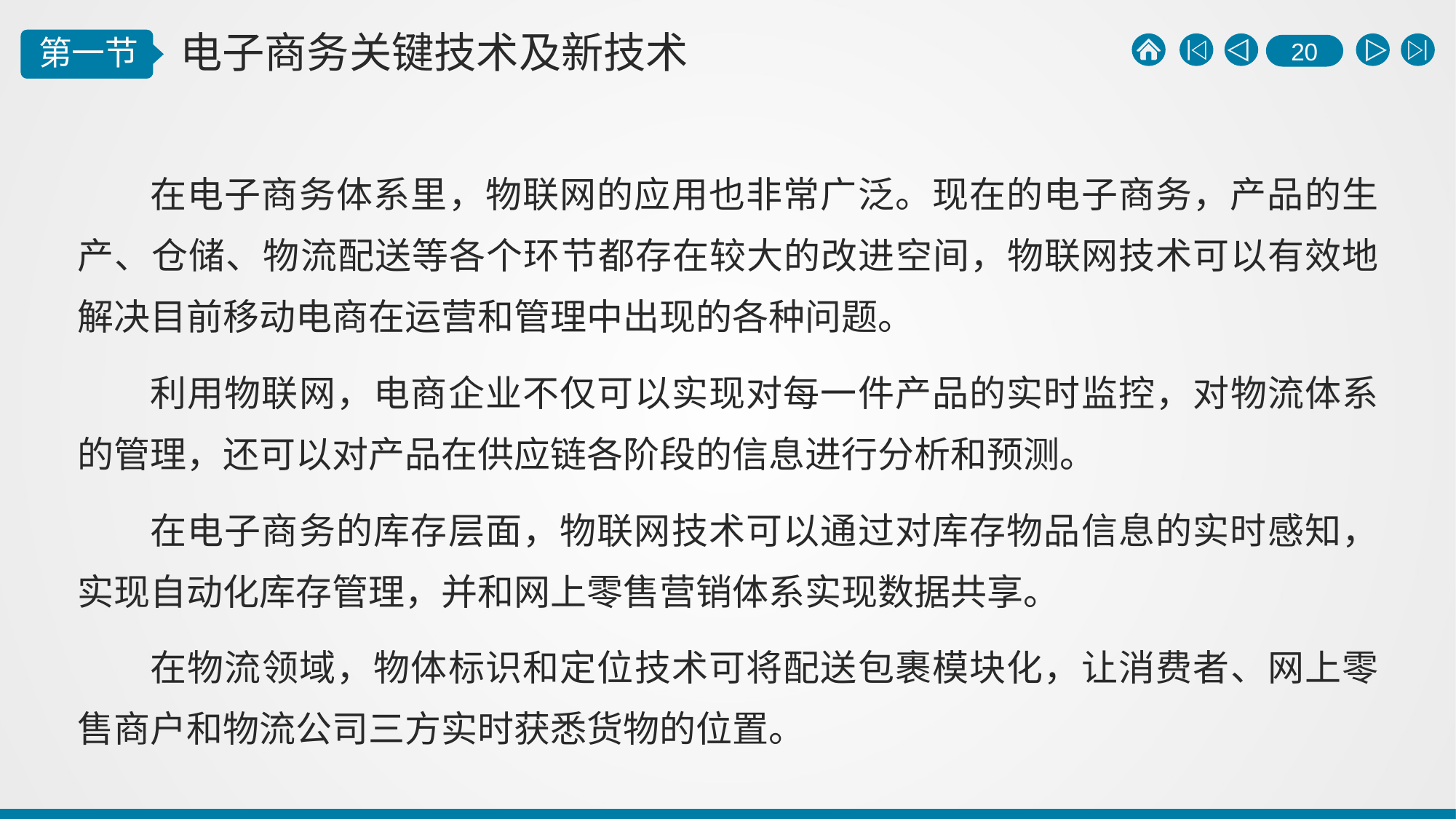

在电子商务体系里，物联网的应用也非常广泛。现在的电子商务，产品的生产、仓储、物流配送等各个环节都存在较大的改进空间，物联网技术可以有效地解决目前移动电商在运营和管理中出现的各种问题。
利用物联网，电商企业不仅可以实现对每一件产品的实时监控，对物流体系的管理，还可以对产品在供应链各阶段的信息进行分析和预测。
在电子商务的库存层面，物联网技术可以通过对库存物品信息的实时感知，实现自动化库存管理，并和网上零售营销体系实现数据共享。
在物流领域，物体标识和定位技术可将配送包裹模块化，让消费者、网上零售商户和物流公司三方实时获悉货物的位置。